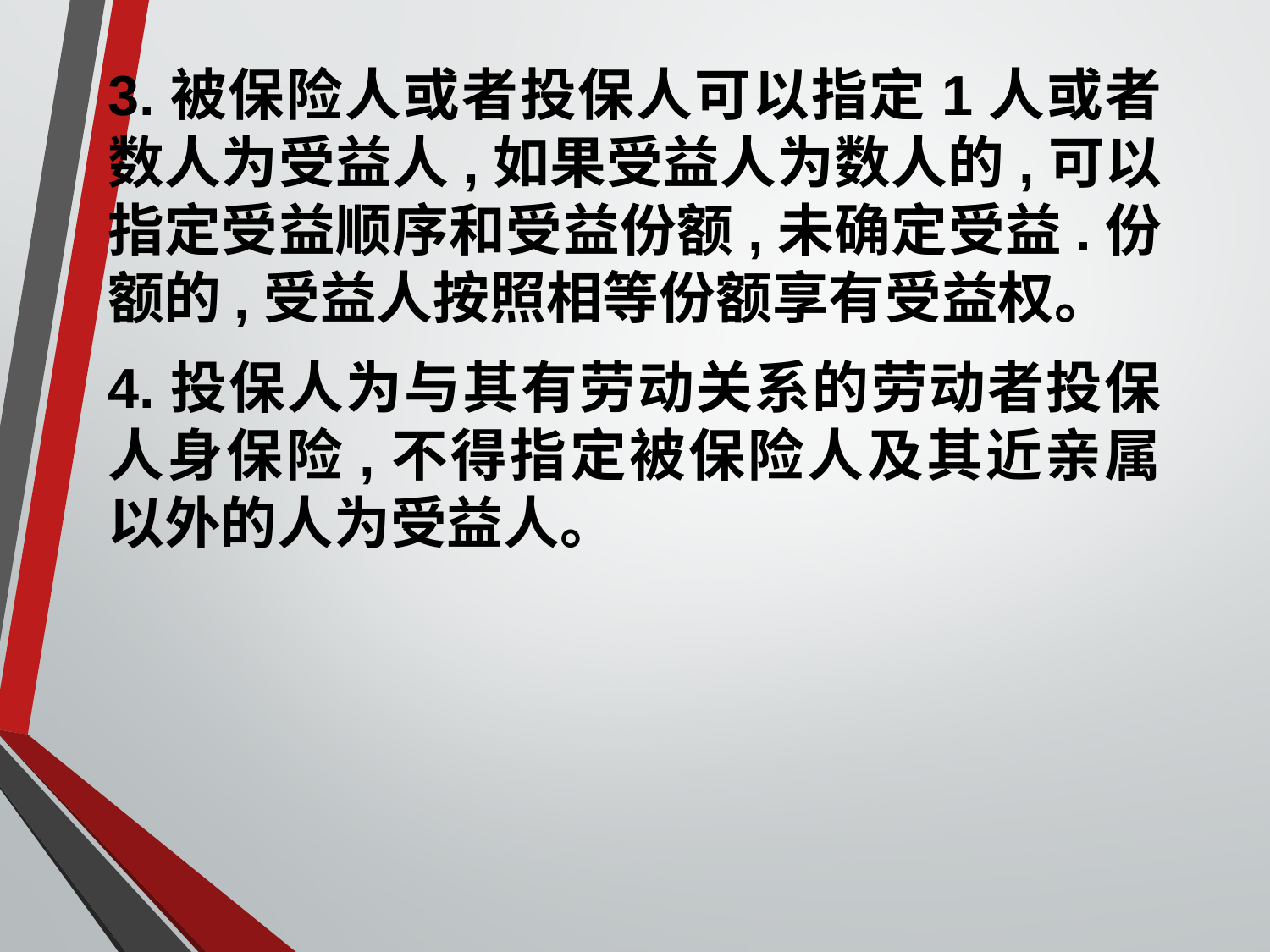

3.被保险人或者投保人可以指定1人或者数人为受益人,如果受益人为数人的,可以指定受益顺序和受益份额,未确定受益.份额的,受益人按照相等份额享有受益权。
4.投保人为与其有劳动关系的劳动者投保人身保险,不得指定被保险人及其近亲属以外的人为受益人。